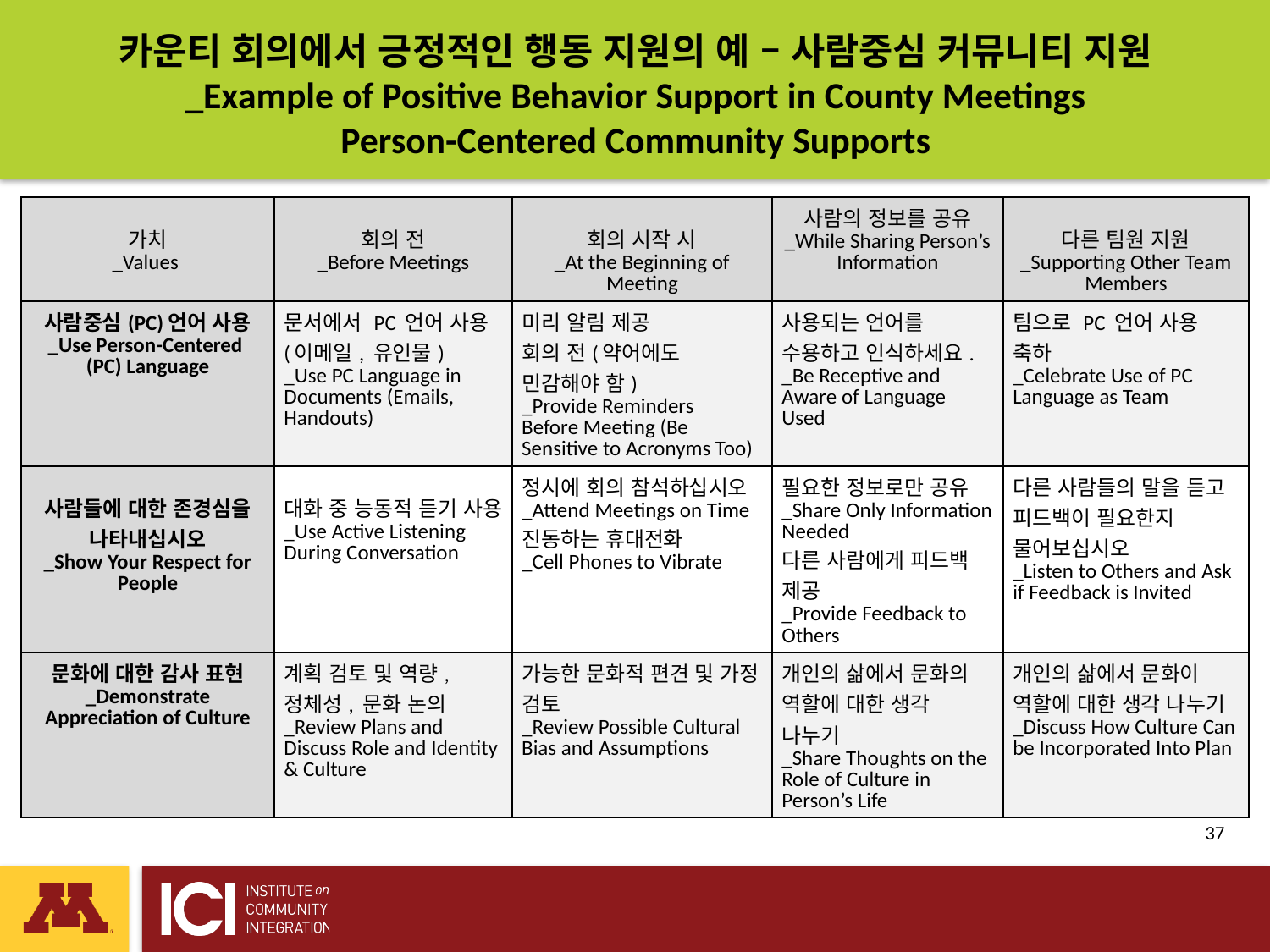

카운티 회의에서 긍정적인 행동 지원의 예 – 사람중심 커뮤니티 지원
_Example of Positive Behavior Support in County Meetings
Person-Centered Community Supports
| 가치 \_Values | 회의 전 \_Before Meetings | 회의 시작 시 \_At the Beginning of Meeting | 사람의 정보를 공유 \_While Sharing Person’s Information | 다른 팀원 지원 \_Supporting Other Team Members |
| --- | --- | --- | --- | --- |
| 사람중심(PC)언어 사용 \_Use Person-Centered (PC) Language | 문서에서 PC 언어 사용(이메일, 유인물) \_Use PC Language in Documents (Emails, Handouts) | 미리 알림 제공 회의 전(약어에도 민감해야 함) \_Provide Reminders Before Meeting (Be Sensitive to Acronyms Too) | 사용되는 언어를 수용하고 인식하세요. \_Be Receptive and Aware of Language Used | 팀으로 PC 언어 사용 축하 \_Celebrate Use of PC Language as Team |
| 사람들에 대한 존경심을 나타내십시오 \_Show Your Respect for People | 대화 중 능동적 듣기 사용 \_Use Active Listening During Conversation | 정시에 회의 참석하십시오 \_Attend Meetings on Time 진동하는 휴대전화 \_Cell Phones to Vibrate | 필요한 정보로만 공유\_Share Only Information Needed 다른 사람에게 피드백 제공 \_Provide Feedback to Others | 다른 사람들의 말을 듣고 피드백이 필요한지 물어보십시오 \_Listen to Others and Ask if Feedback is Invited |
| 문화에 대한 감사 표현 \_Demonstrate Appreciation of Culture | 계획 검토 및 역량, 정체성, 문화 논의 \_Review Plans and Discuss Role and Identity & Culture | 가능한 문화적 편견 및 가정 검토 \_Review Possible Cultural Bias and Assumptions | 개인의 삶에서 문화의 역할에 대한 생각 나누기 \_Share Thoughts on the Role of Culture in Person’s Life | 개인의 삶에서 문화이 역할에 대한 생각 나누기 \_Discuss How Culture Can be Incorporated Into Plan |
                                                                                                                                                                                                                                                                     37